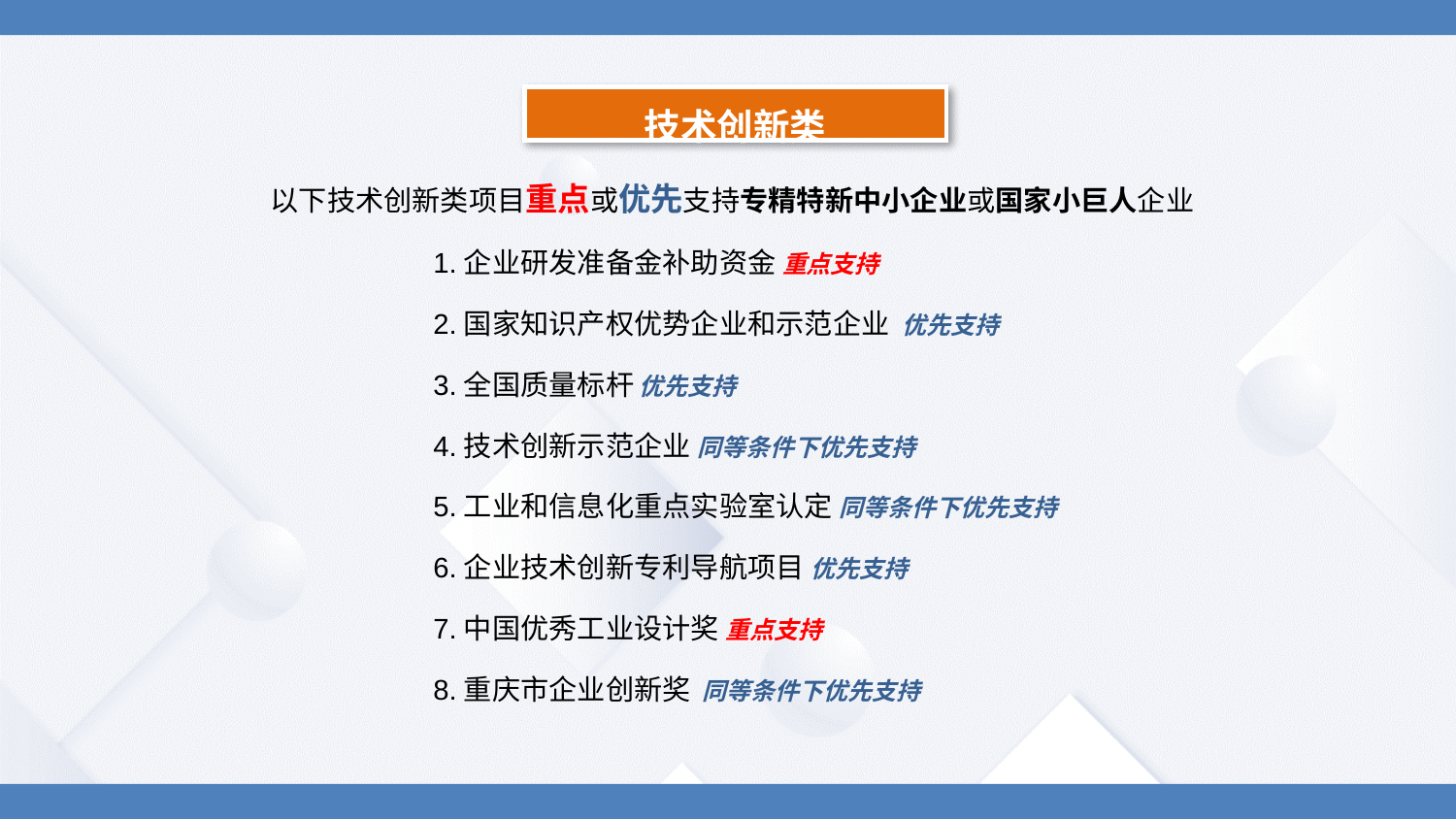

技术创新类
    以下技术创新类项目重点或优先支持专精特新中小企业或国家小巨人企业
   1.企业研发准备金补助资金 重点支持
   2.国家知识产权优势企业和示范企业  优先支持
   3.全国质量标杆 优先支持
   4.技术创新示范企业 同等条件下优先支持
   5.工业和信息化重点实验室认定 同等条件下优先支持
   6.企业技术创新专利导航项目 优先支持
   7.中国优秀工业设计奖 重点支持
   8.重庆市企业创新奖  同等条件下优先支持